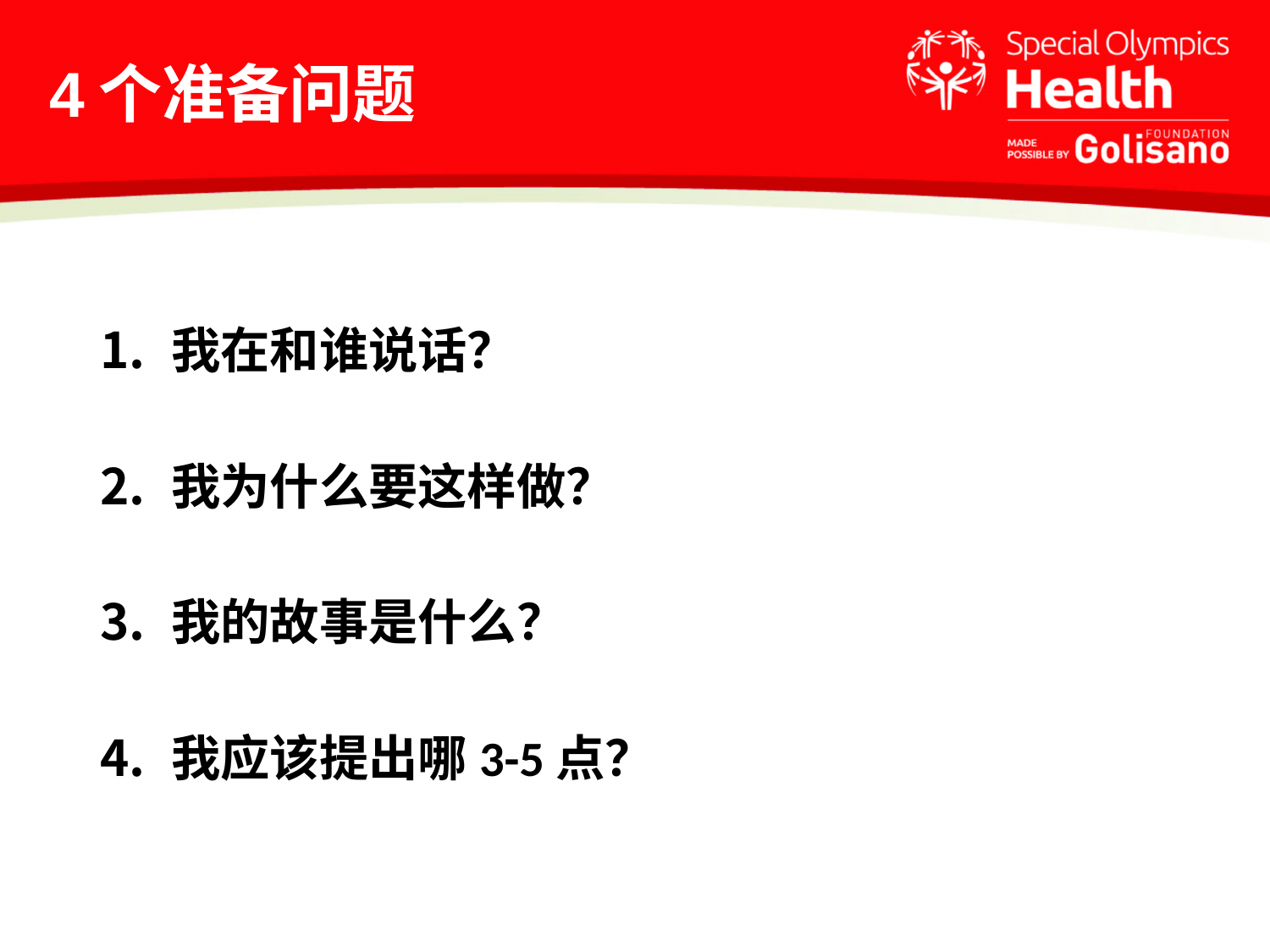

# 4个准备问题
我在和谁说话？
我为什么要这样做？
我的故事是什么？
我应该提出哪3-5点？